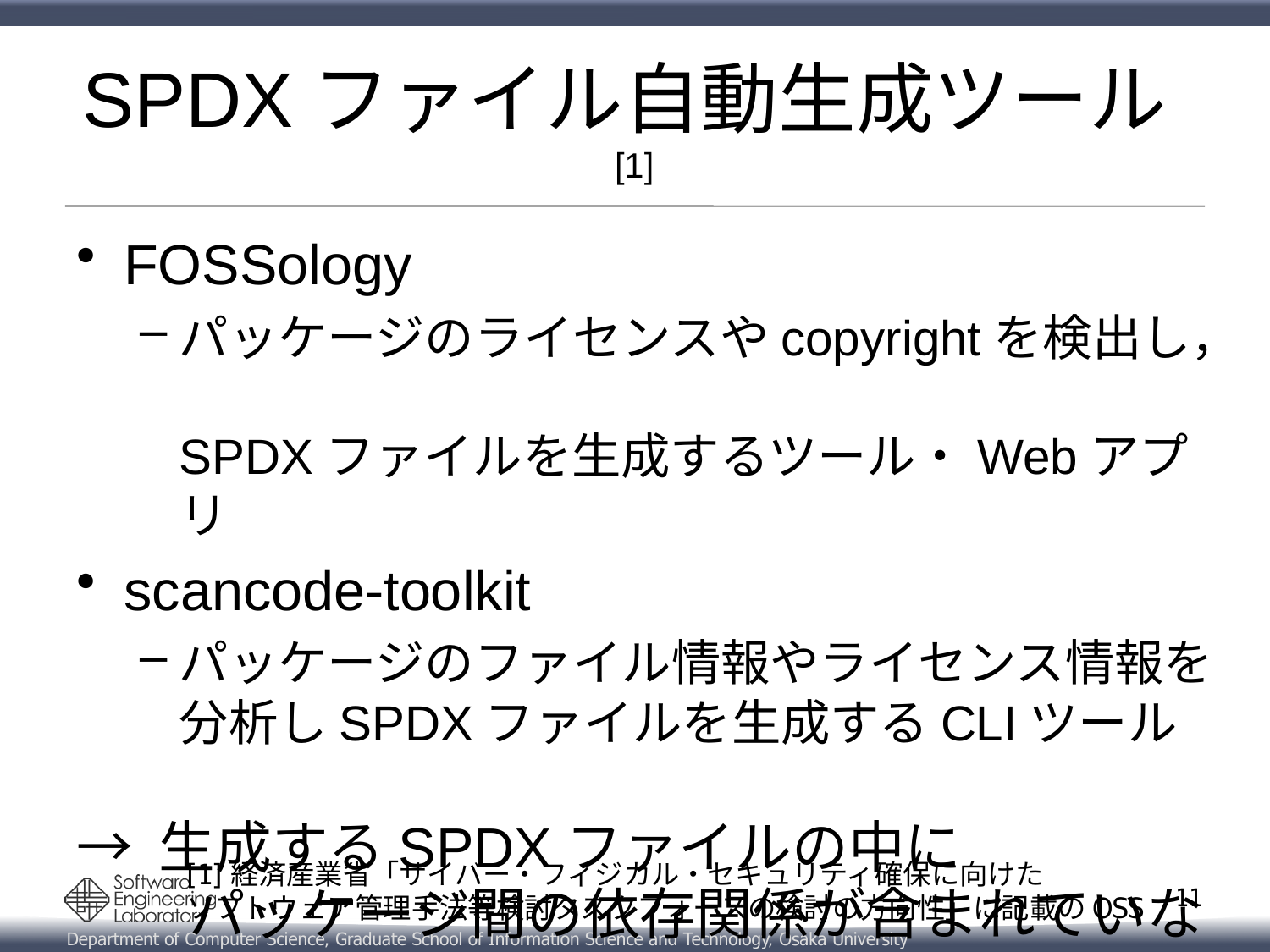

# SPDXファイル自動生成ツール[1]
FOSSology
パッケージのライセンスやcopyrightを検出し，
SPDXファイルを生成するツール・Webアプリ
scancode-toolkit
パッケージのファイル情報やライセンス情報を
分析しSPDXファイルを生成するCLIツール

→ 生成するSPDXファイルの中に
　　パッケージ間の依存関係が含まれていない
[1]経済産業省「サイバー・フィジカル・セキュリティ確保に向けた
ソフトウェア管理手法等検討タスクフォースの検討の方向性」に記載のOSS
11